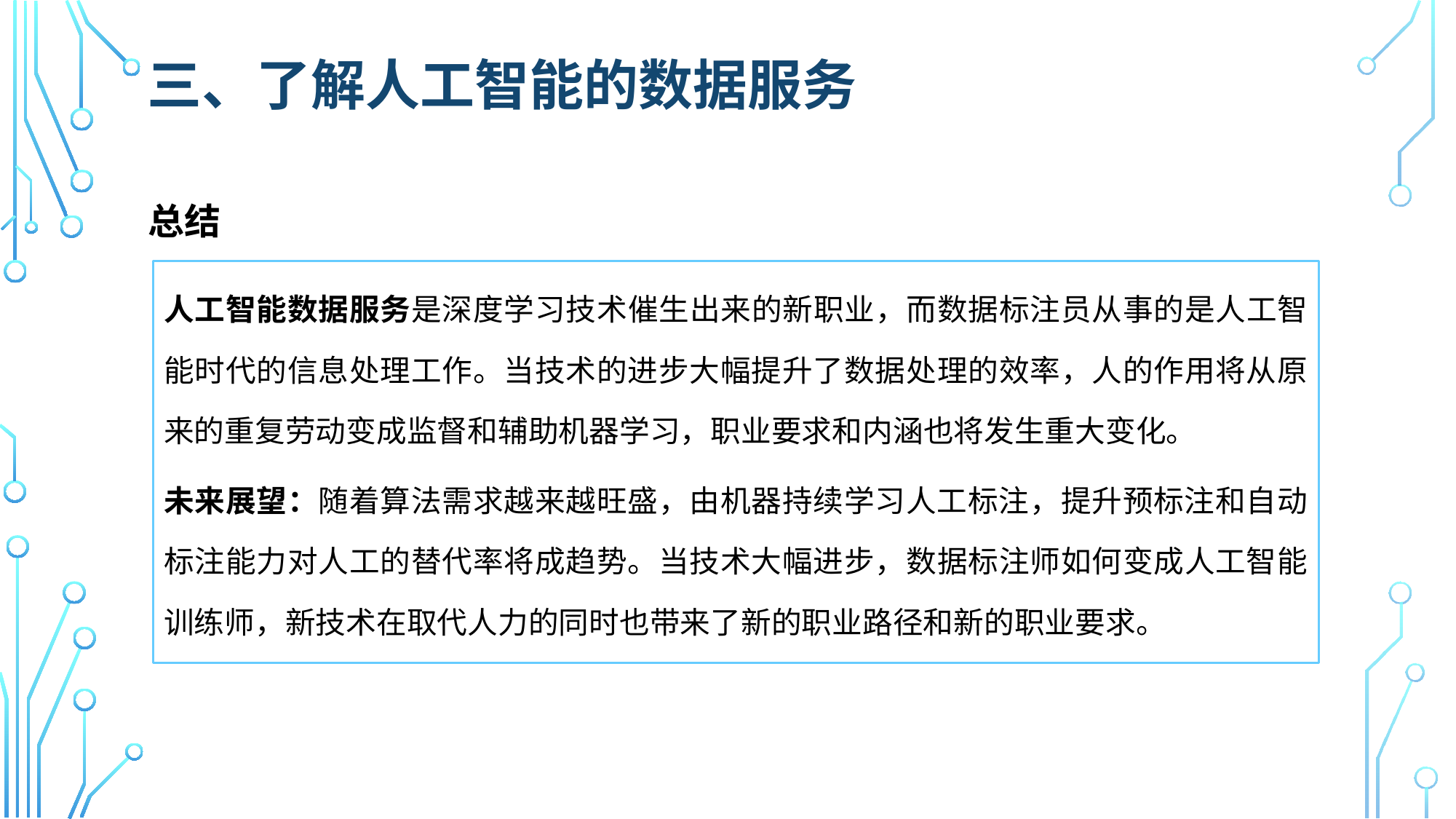

# 三、了解人工智能的数据服务
总结
人工智能数据服务是深度学习技术催生出来的新职业，而数据标注员从事的是人工智能时代的信息处理工作。当技术的进步大幅提升了数据处理的效率，人的作用将从原来的重复劳动变成监督和辅助机器学习，职业要求和内涵也将发生重大变化。
未来展望：随着算法需求越来越旺盛，由机器持续学习人工标注，提升预标注和自动标注能力对人工的替代率将成趋势。当技术大幅进步，数据标注师如何变成人工智能训练师，新技术在取代人力的同时也带来了新的职业路径和新的职业要求。